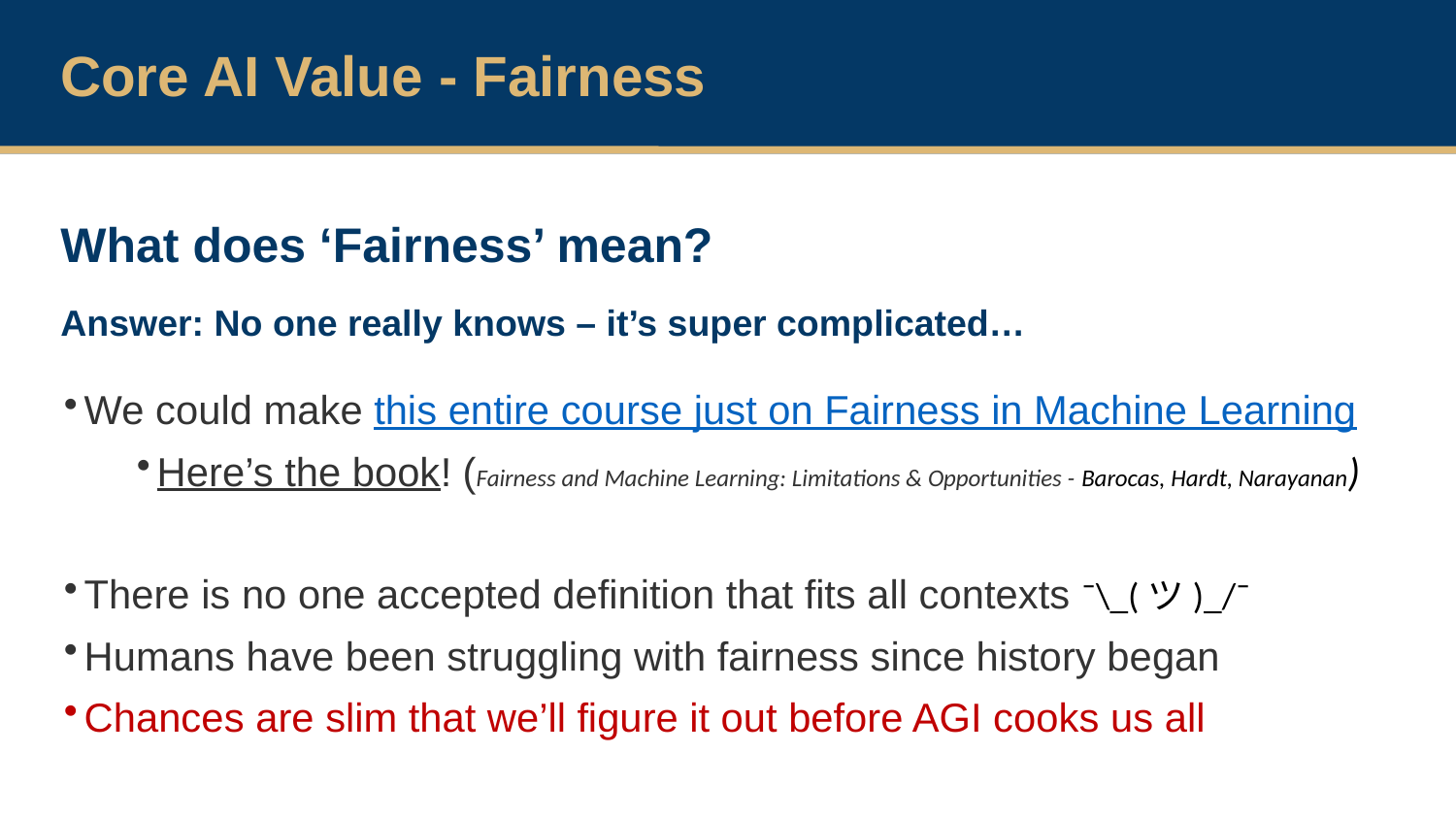

Core AI Value - Fairness

What does ‘Fairness’ mean?
Answer: No one really knows – it’s super complicated…
We could make this entire course just on Fairness in Machine Learning
Here’s the book! (Fairness and Machine Learning: Limitations & Opportunities - Barocas, Hardt, Narayanan)

There is no one accepted definition that fits all contexts ¯\_(ツ)_/¯
Humans have been struggling with fairness since history began
Chances are slim that we’ll figure it out before AGI cooks us all